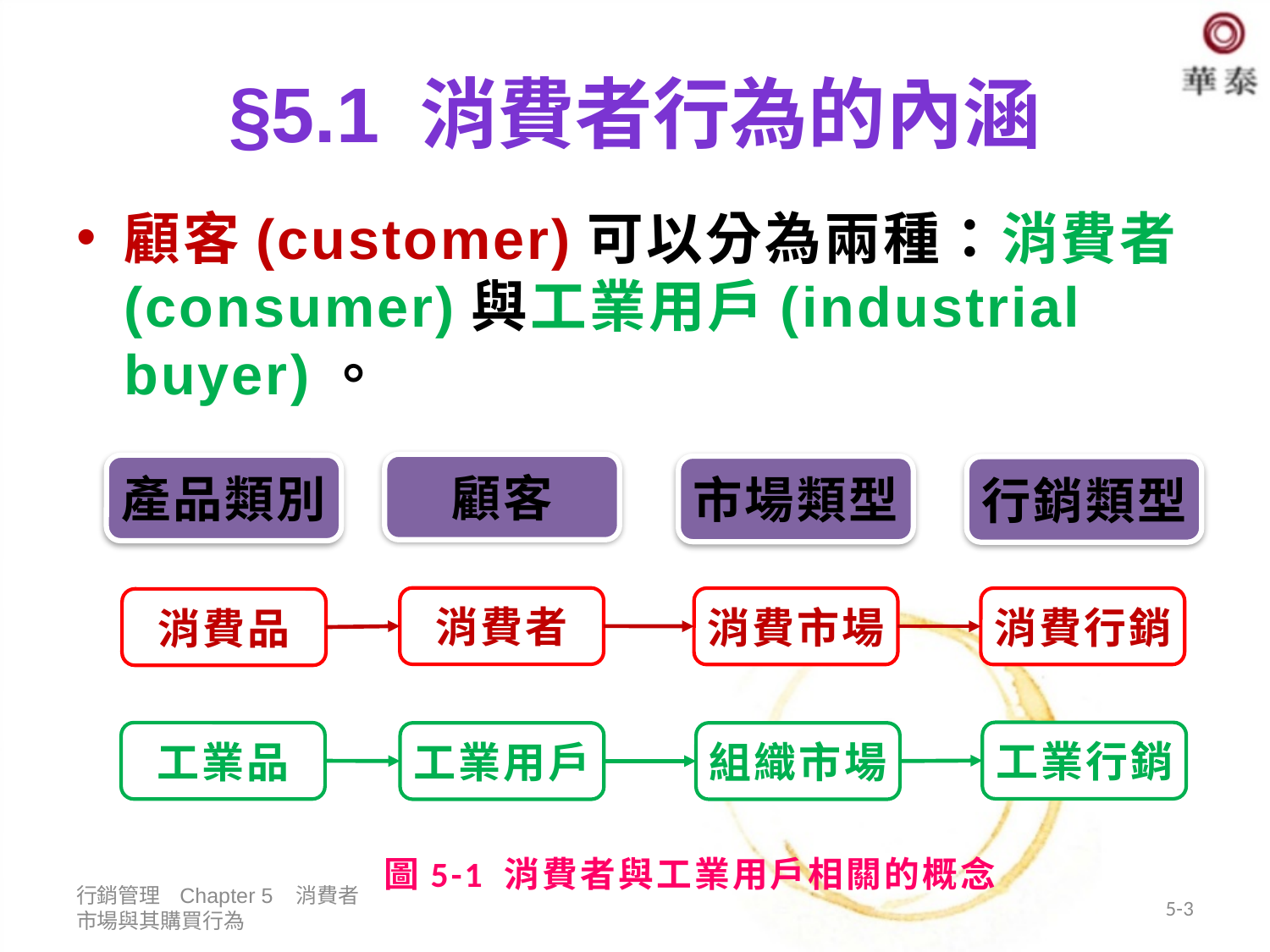

# §5.1 消費者行為的內涵
顧客(customer)可以分為兩種：消費者(consumer)與工業用戶(industrial buyer)。
顧客
產品類別
市場類型
行銷類型
消費者
消費市場
消費行銷
消費品
工業行銷
工業品
工業用戶
組織市場
圖5-1 消費者與工業用戶相關的概念
行銷管理   Chapter 5   消費者市場與其購買行為
5-3